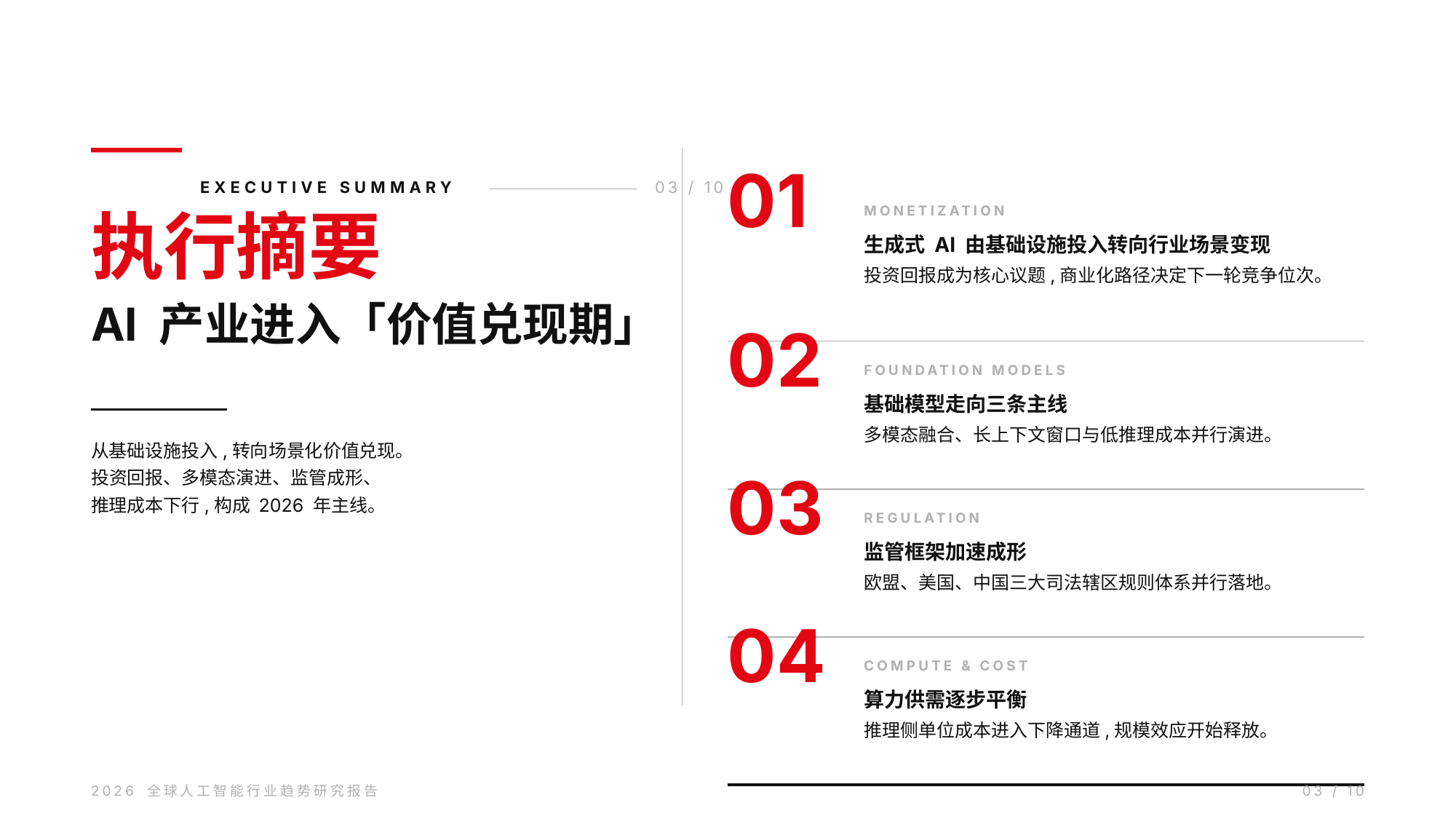

01
EXECUTIVE SUMMARY
03 / 10

执行摘要
MONETIZATION
生成式 AI 由基础设施投入转向行业场景变现
投资回报成为核心议题,商业化路径决定下一轮竞争位次。
AI 产业进入「价值兑现期」
02

FOUNDATION MODELS
基础模型走向三条主线

多模态融合、长上下文窗口与低推理成本并行演进。
从基础设施投入,转向场景化价值兑现。
03
投资回报、多模态演进、监管成形、

推理成本下行,构成 2026 年主线。
REGULATION
监管框架加速成形
欧盟、美国、中国三大司法辖区规则体系并行落地。
04

COMPUTE & COST
算力供需逐步平衡
推理侧单位成本进入下降通道,规模效应开始释放。
2026 全球人工智能行业趋势研究报告
03 / 10